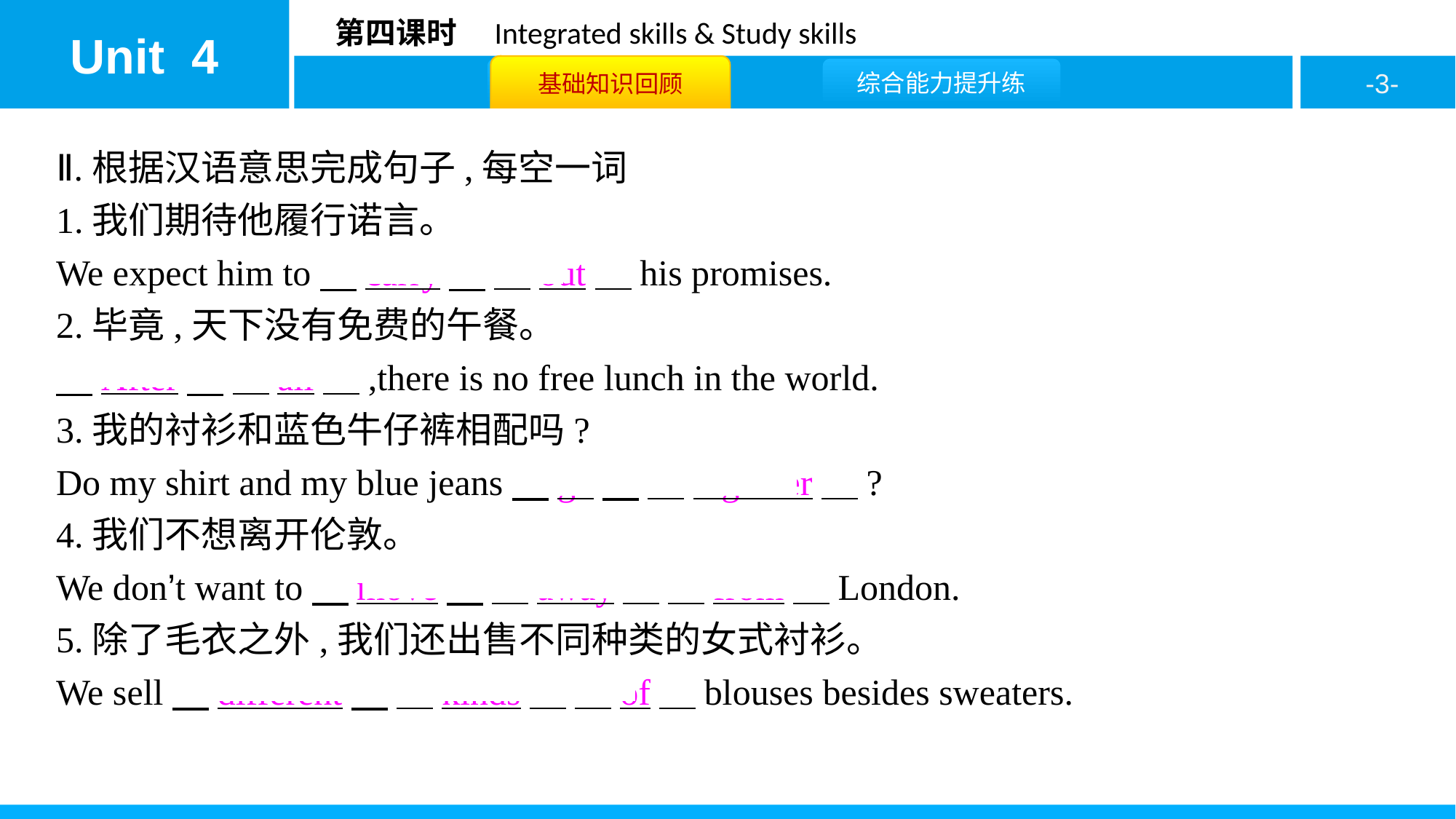

Ⅱ.根据汉语意思完成句子,每空一词
1.我们期待他履行诺言。
We expect him to　carry　 　out　his promises.
2.毕竟,天下没有免费的午餐。
　After　 　all　,there is no free lunch in the world.
3.我的衬衫和蓝色牛仔裤相配吗?
Do my shirt and my blue jeans　go　 　together　?
4.我们不想离开伦敦。
We don’t want to　move　 　away　 　from　London.
5.除了毛衣之外,我们还出售不同种类的女式衬衫。
We sell　different　 　kinds　 　of　blouses besides sweaters.